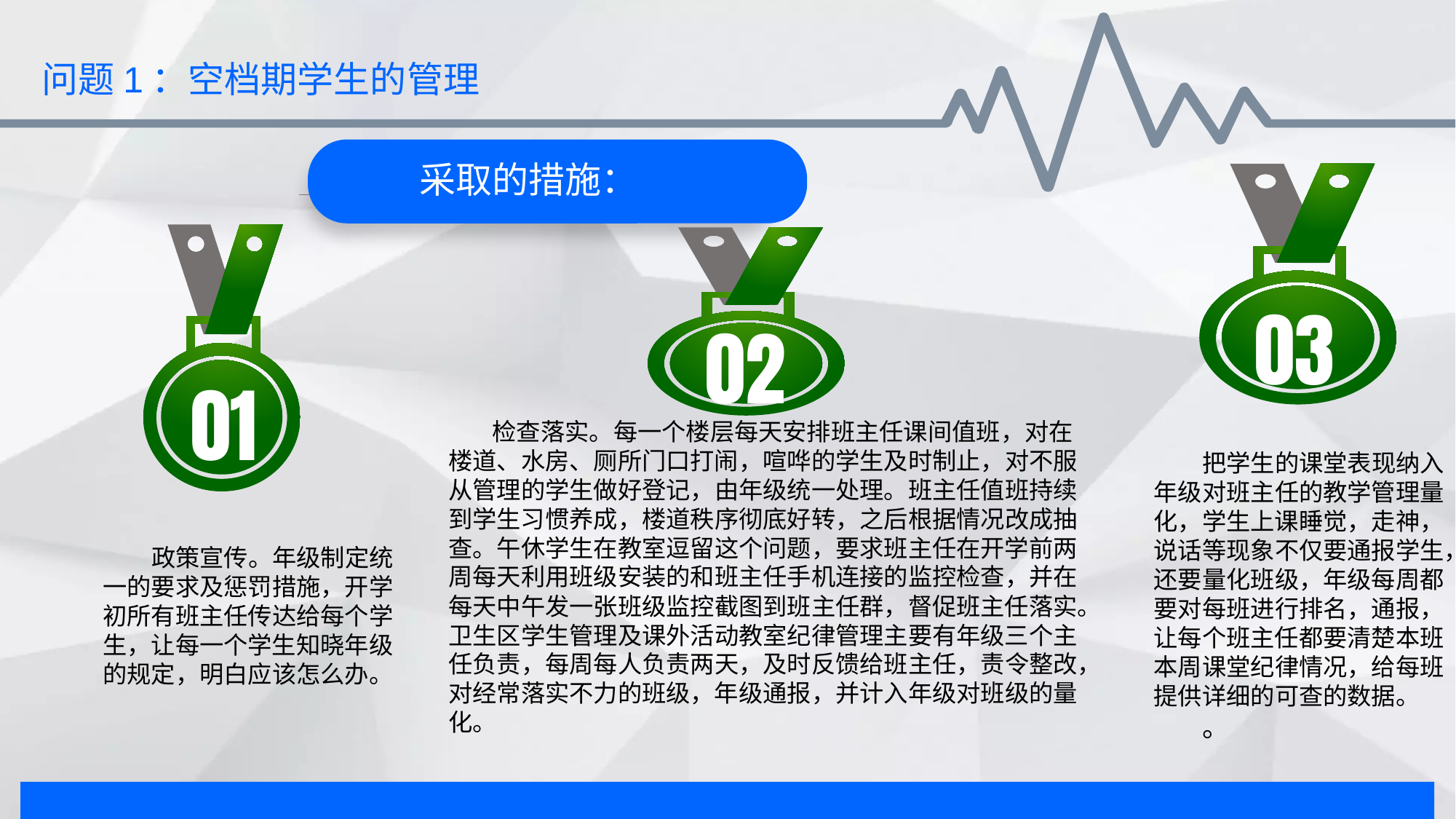

问题1：空档期学生的管理

    采取的措施：

03

01

02
       检查落实。每一个楼层每天安排班主任课间值班，对在楼道、水房、厕所门口打闹，喧哗的学生及时制止，对不服从管理的学生做好登记，由年级统一处理。班主任值班持续到学生习惯养成，楼道秩序彻底好转，之后根据情况改成抽查。午休学生在教室逗留这个问题，要求班主任在开学前两周每天利用班级安装的和班主任手机连接的监控检查，并在每天中午发一张班级监控截图到班主任群，督促班主任落实。卫生区学生管理及课外活动教室纪律管理主要有年级三个主任负责，每周每人负责两天，及时反馈给班主任，责令整改，对经常落实不力的班级，年级通报，并计入年级对班级的量化。
把学生的课堂表现纳入年级对班主任的教学管理量化，学生上课睡觉，走神，说话等现象不仅要通报学生，还要量化班级，年级每周都要对每班进行排名，通报，让每个班主任都要清楚本班本周课堂纪律情况，给每班提供详细的可查的数据。
。
政策宣传。年级制定统一的要求及惩罚措施，开学初所有班主任传达给每个学生，让每一个学生知晓年级的规定，明白应该怎么办。